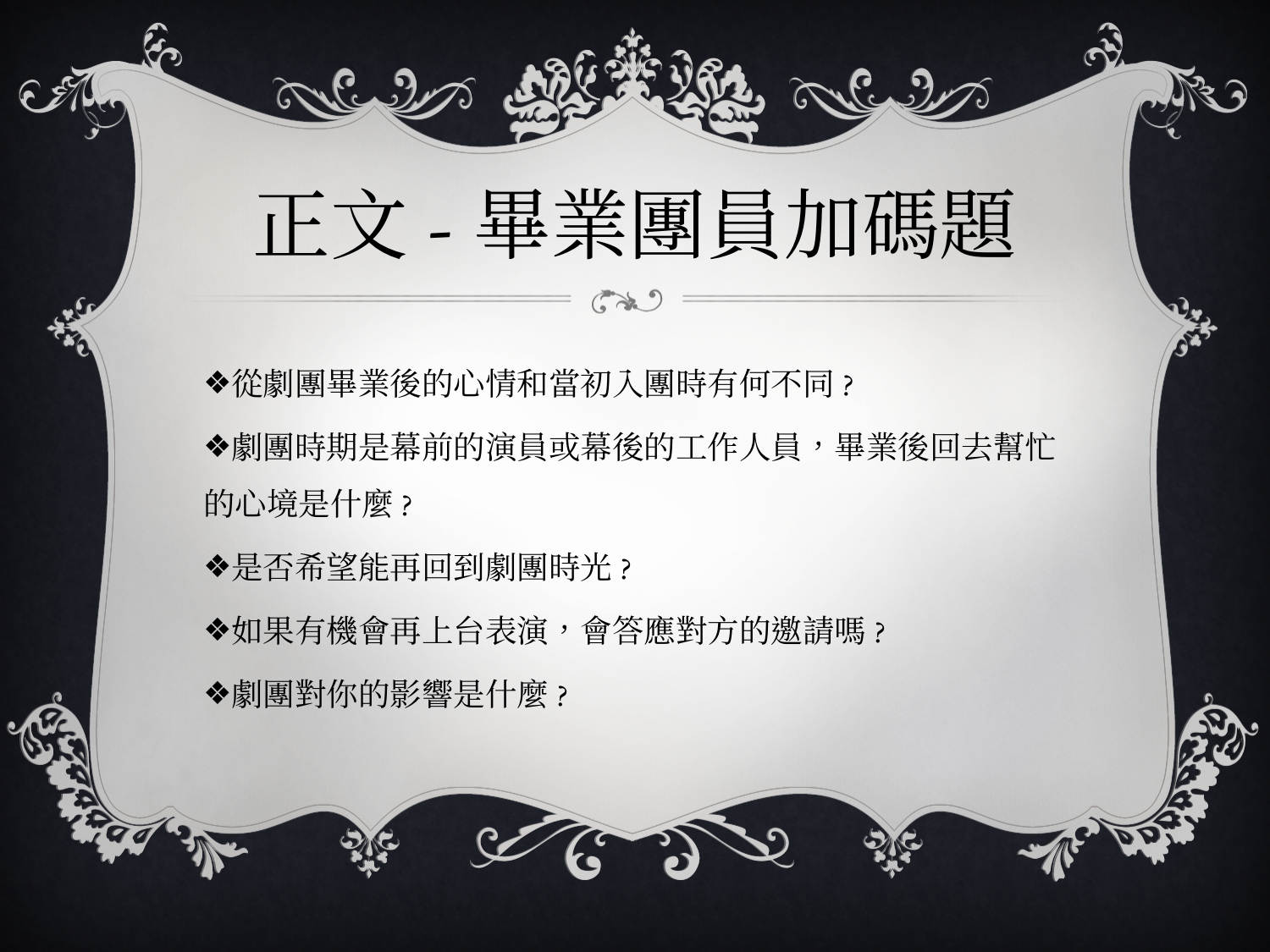

# 正文-畢業團員加碼題
從劇團畢業後的心情和當初入團時有何不同?
劇團時期是幕前的演員或幕後的工作人員，畢業後回去幫忙的心境是什麼?
是否希望能再回到劇團時光?
如果有機會再上台表演，會答應對方的邀請嗎?
劇團對你的影響是什麼?